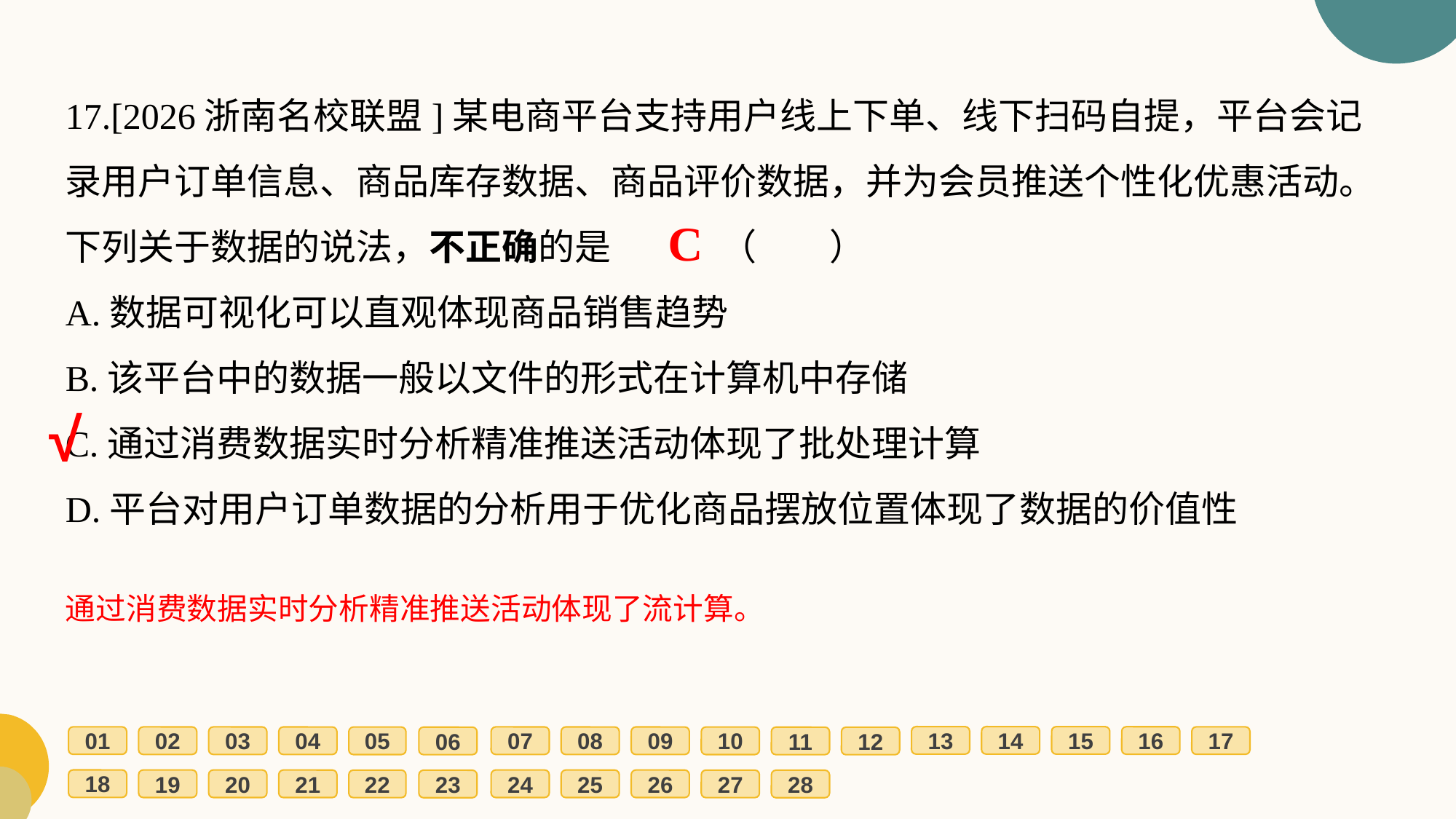

17.[2026浙南名校联盟]某电商平台支持用户线上下单、线下扫码自提，平台会记录用户订单信息、商品库存数据、商品评价数据，并为会员推送个性化优惠活动。下列关于数据的说法，不正确的是	（　　）
A.数据可视化可以直观体现商品销售趋势
B.该平台中的数据一般以文件的形式在计算机中存储
C.通过消费数据实时分析精准推送活动体现了批处理计算
D.平台对用户订单数据的分析用于优化商品摆放位置体现了数据的价值性
C
√
通过消费数据实时分析精准推送活动体现了流计算。